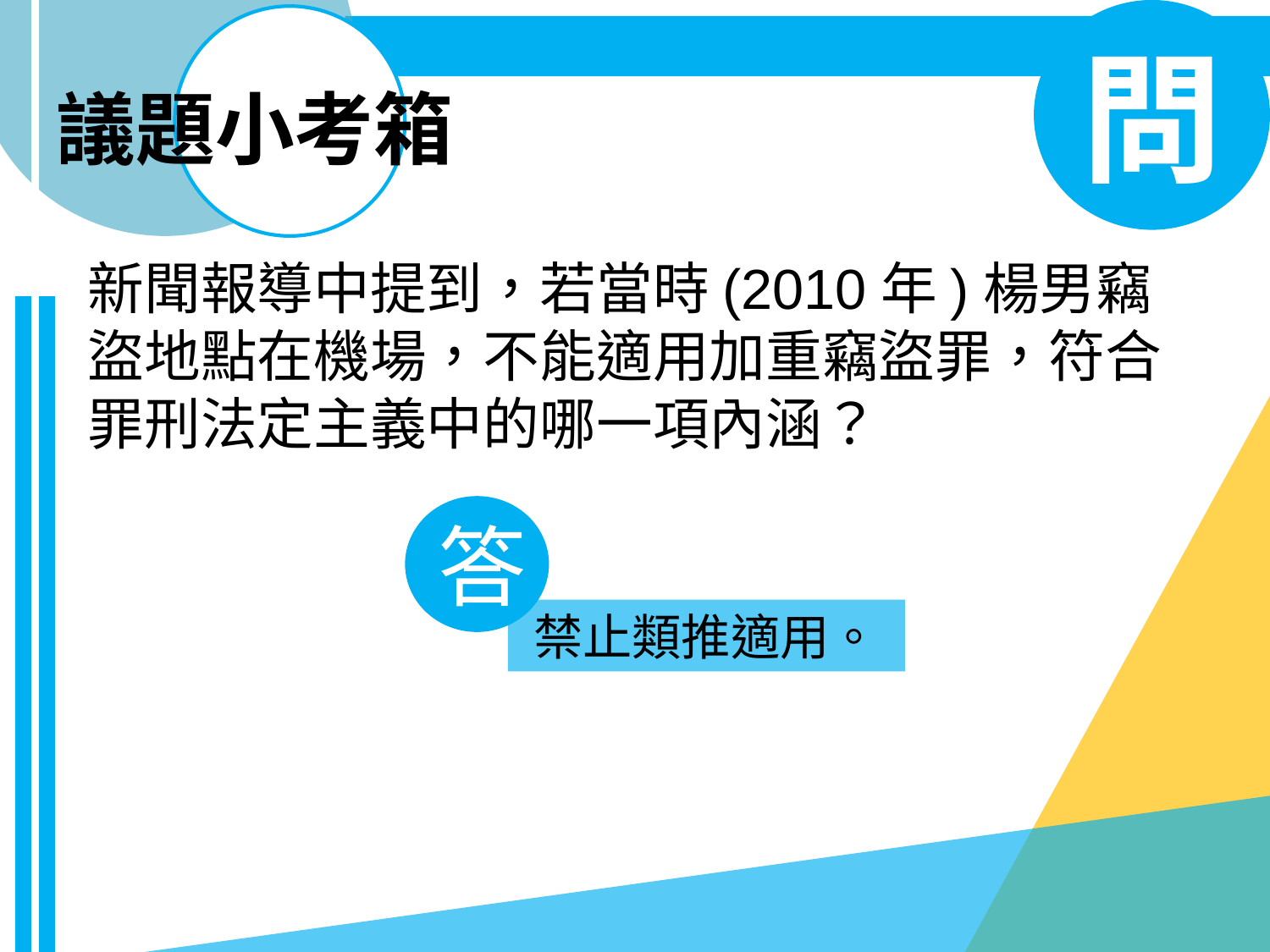

# 議題小考箱
新聞報導中提到，若當時(2010年)楊男竊盜地點在機場，不能適用加重竊盜罪，符合罪刑法定主義中的哪一項內涵？

答
禁止類推適用。